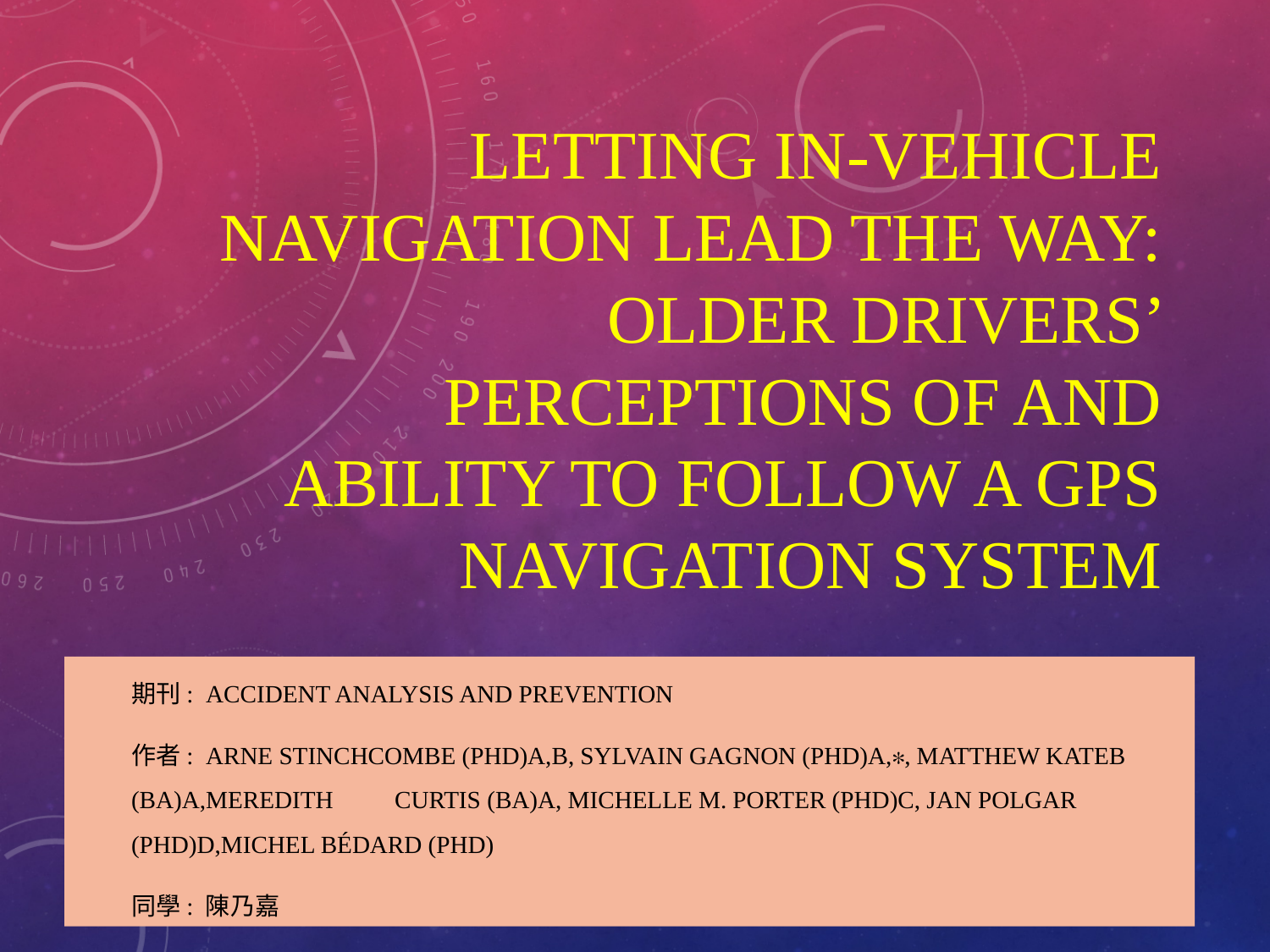

# Letting in-vehicle navigation lead the way: Older drivers’ perceptions of and ability to follow a GPS navigation system

期刊:  Accident Analysis and Prevention
作者:  Arne Stinchcombe (PhD)a,b, Sylvain Gagnon (PhD)a,∗, Matthew Kateb 	(BA)a,Meredith          Curtis (BA)a, Michelle M. Porter (PhD)c, Jan Polgar 	(PhD)d,Michel Bédard (PhD)
同學: 陳乃嘉